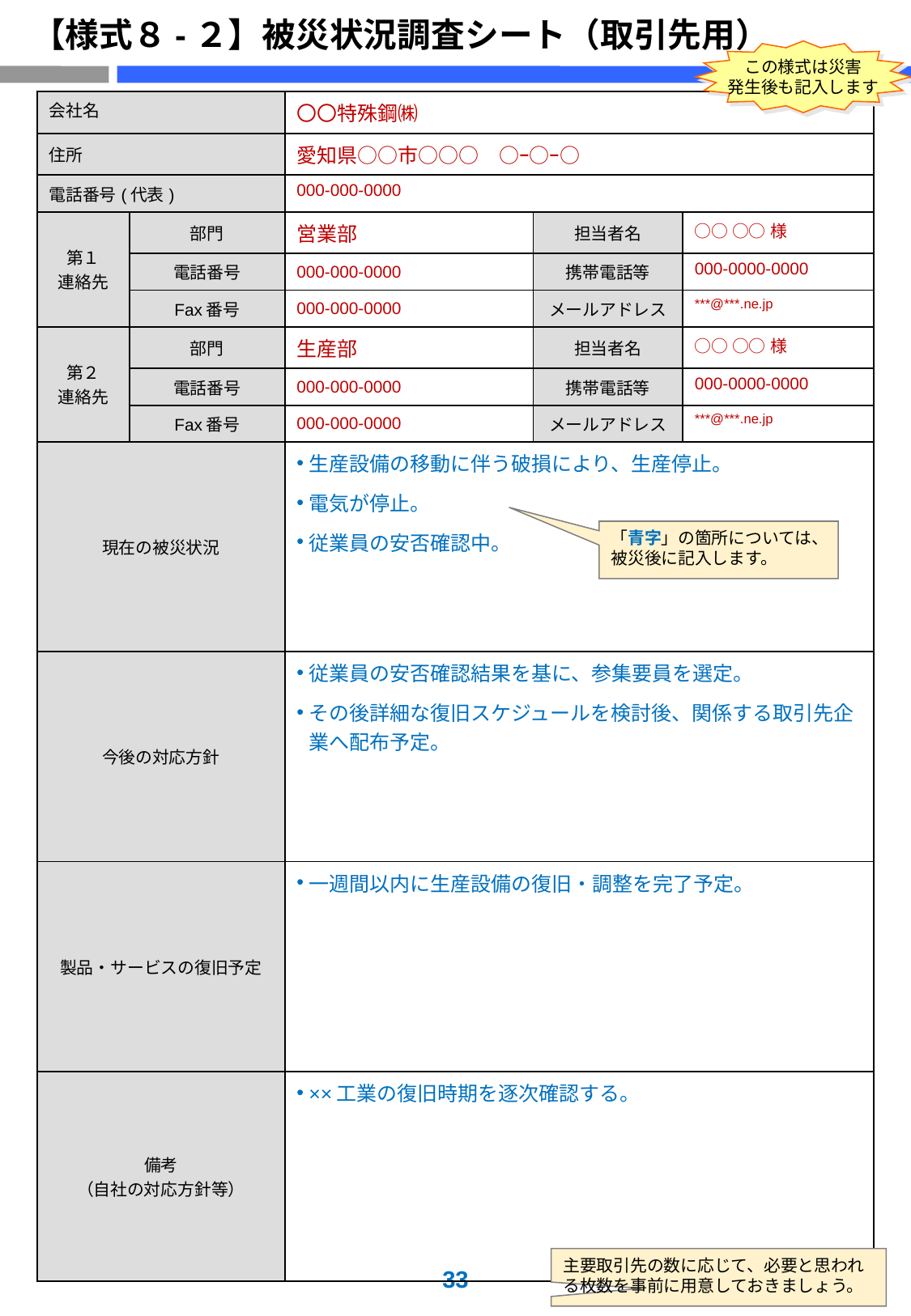

# 【様式８-２】被災状況調査シート（取引先用）
この様式は災害
発生後も記入します
| 会社名 |  | 〇〇特殊鋼㈱ |  |  |
| --- | --- | --- | --- | --- |
| 住所 |  | 愛知県○○市○○○　○ｰ○ｰ○ |  |  |
| 電話番号(代表) |  | 000-000-0000 |  |  |
| 第１ 連絡先 | 部門 | 営業部 | 担当者名 | ○○ ○○様 |
|  | 電話番号 | 000-000-0000 | 携帯電話等 | 000-0000-0000 |
|  | Fax番号 | 000-000-0000 | メールアドレス | \*\*\*@\*\*\*.ne.jp |
| 第２ 連絡先 | 部門 | 生産部 | 担当者名 | ○○ ○○様 |
|  | 電話番号 | 000-000-0000 | 携帯電話等 | 000-0000-0000 |
|  | Fax番号 | 000-000-0000 | メールアドレス | \*\*\*@\*\*\*.ne.jp |
| 現在の被災状況 |  | 生産設備の移動に伴う破損により、生産停止。 電気が停止。 従業員の安否確認中。 |  |  |
| 今後の対応方針 |  | 従業員の安否確認結果を基に、参集要員を選定。 その後詳細な復旧スケジュールを検討後、関係する取引先企業へ配布予定。 |  |  |
| 製品・サービスの復旧予定 |  | 一週間以内に生産設備の復旧・調整を完了予定。 |  |  |
| 備考 （自社の対応方針等） |  | ××工業の復旧時期を逐次確認する。 |  |  |
「青字」の箇所については、被災後に記入します。
主要取引先の数に応じて、必要と思われる枚数を事前に用意しておきましょう。
33